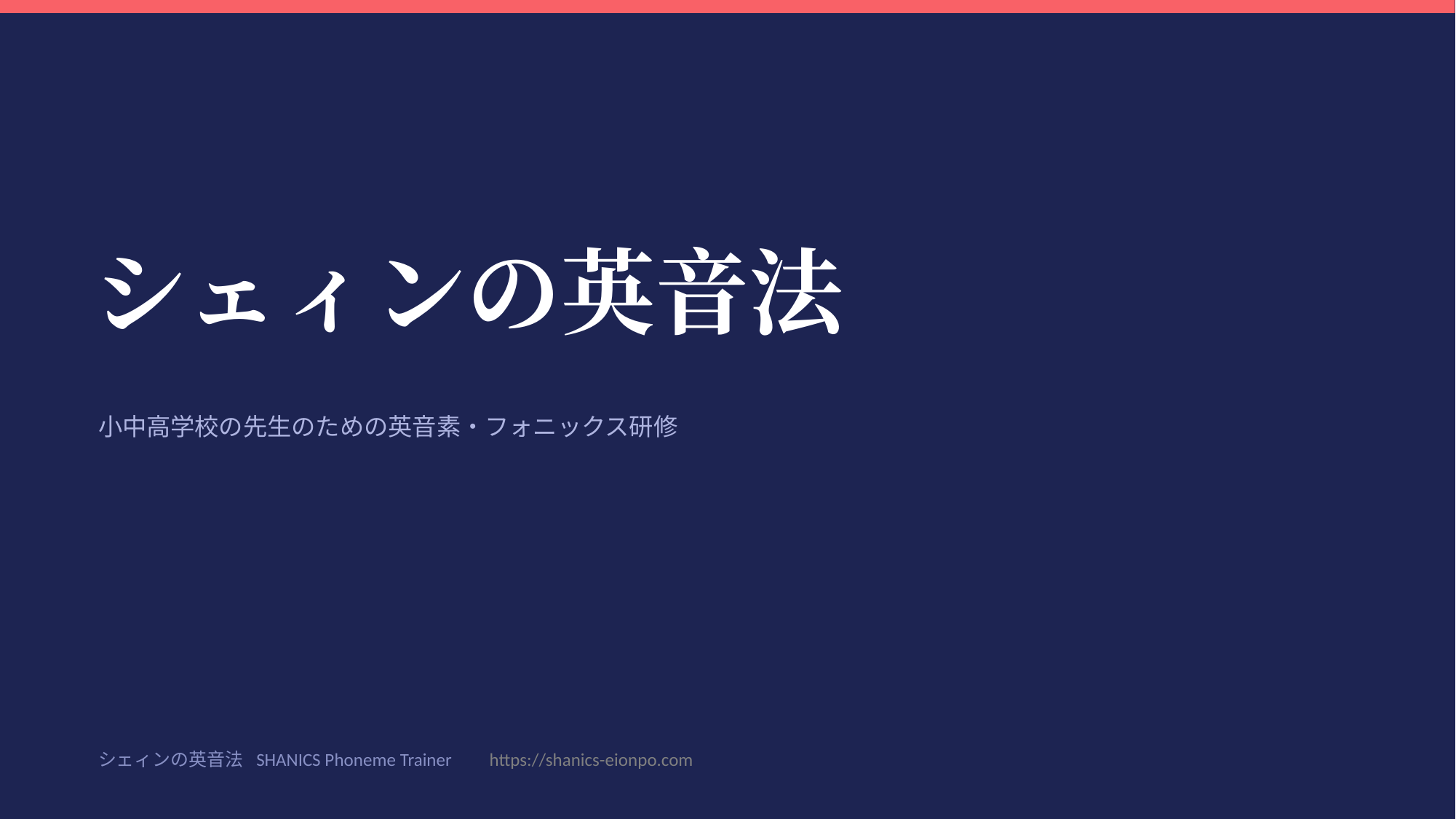

シェィンの英音法
小中高学校の先生のための英音素・フォニックス研修
シェィンの英音法  SHANICS Phoneme Trainer
https://shanics-eionpo.com